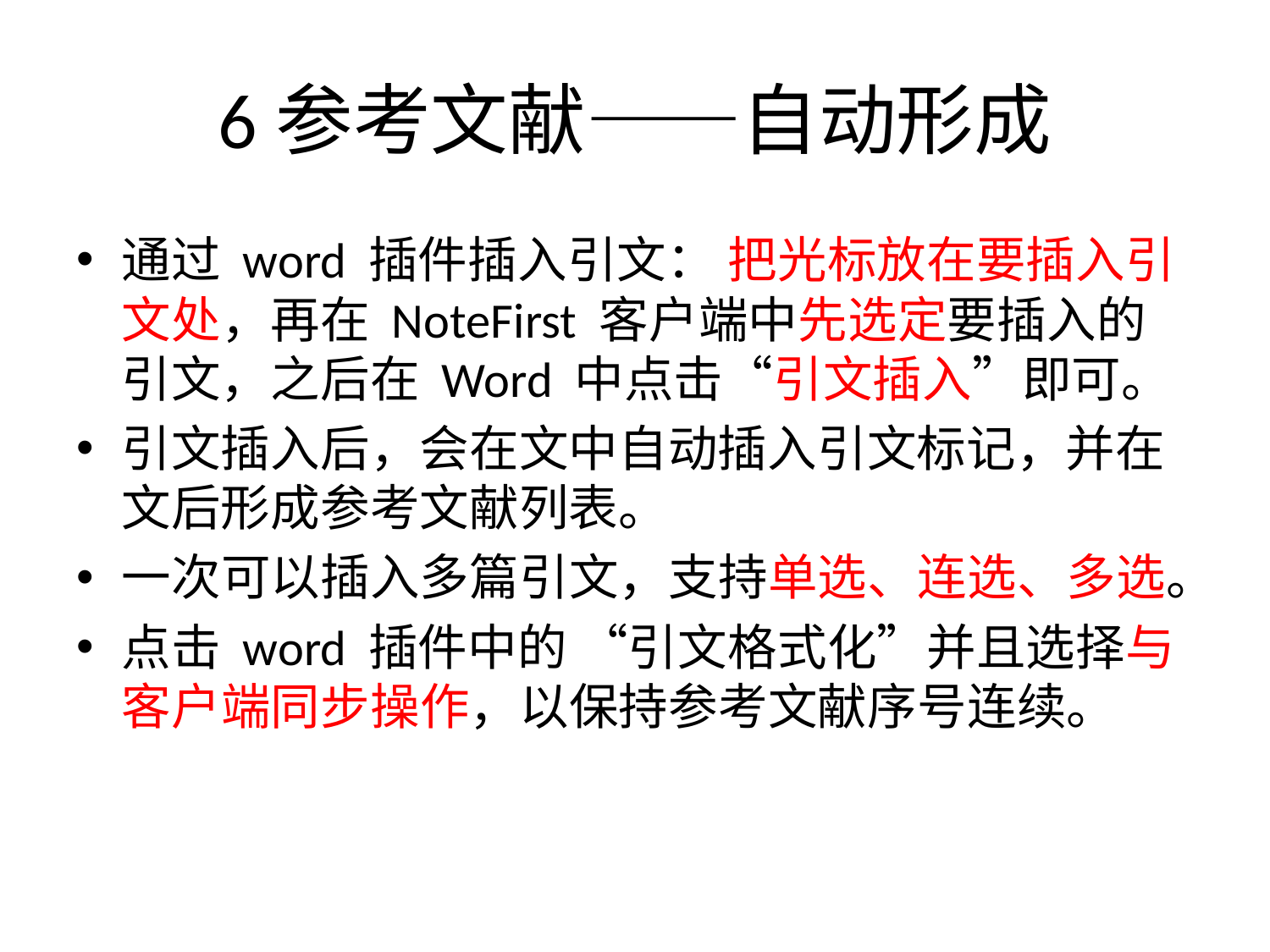

# 6参考文献——自动形成
通过 word 插件插入引文： 把光标放在要插入引文处，再在 NoteFirst 客户端中先选定要插入的引文，之后在 Word 中点击“引文插入”即可。
引文插入后，会在文中自动插入引文标记，并在文后形成参考文献列表。
一次可以插入多篇引文，支持单选、连选、多选。
点击 word 插件中的 “引文格式化”并且选择与客户端同步操作，以保持参考文献序号连续。